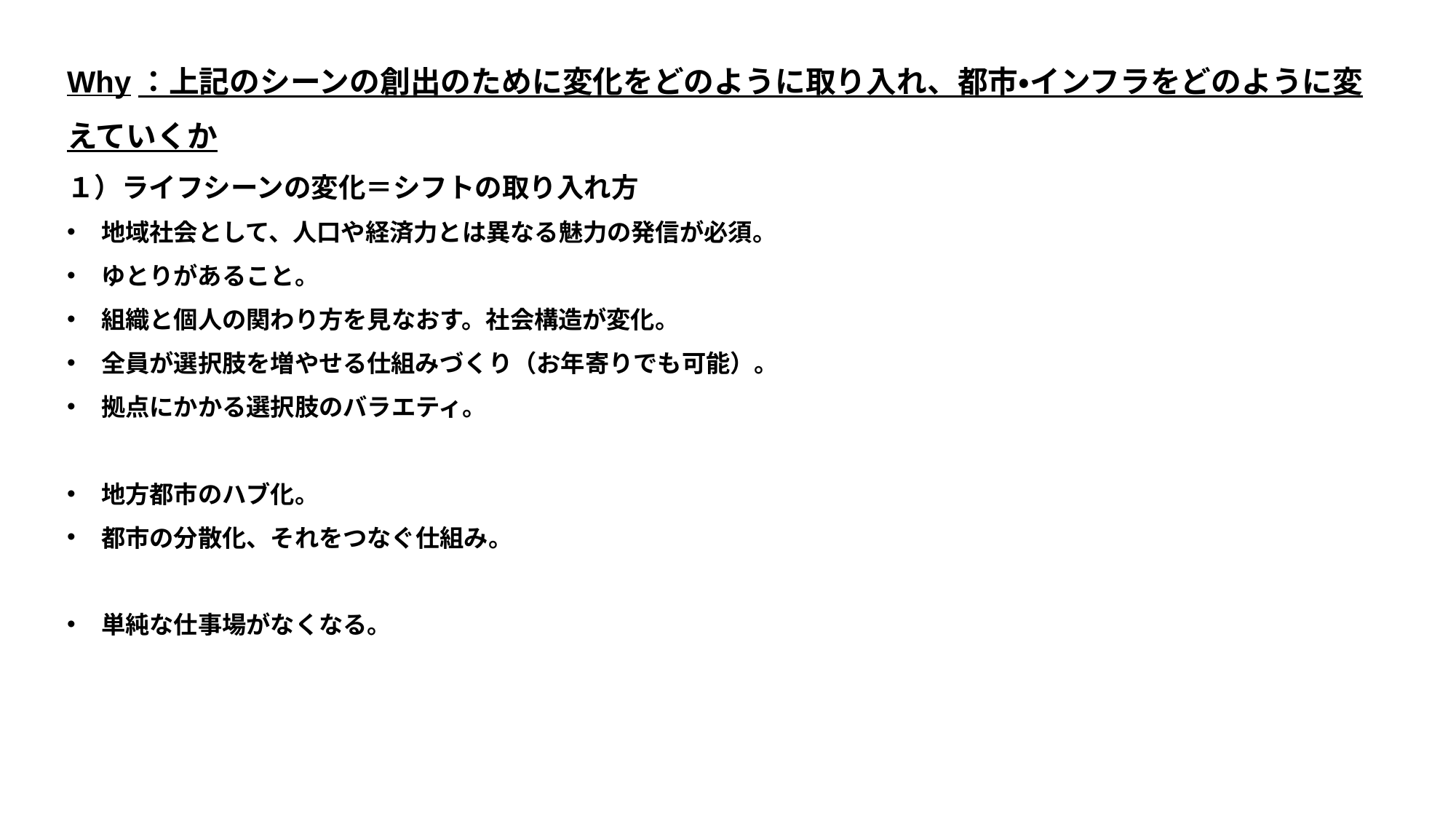

Why：上記のシーンの創出のために変化をどのように取り入れ、都市・インフラをどのように変えていくか
１）ライフシーンの変化＝シフトの取り入れ方
地域社会として、人口や経済力とは異なる魅力の発信が必須。
ゆとりがあること。
組織と個人の関わり方を見なおす。社会構造が変化。
全員が選択肢を増やせる仕組みづくり（お年寄りでも可能）。
拠点にかかる選択肢のバラエティ。

地方都市のハブ化。
都市の分散化、それをつなぐ仕組み。

単純な仕事場がなくなる。